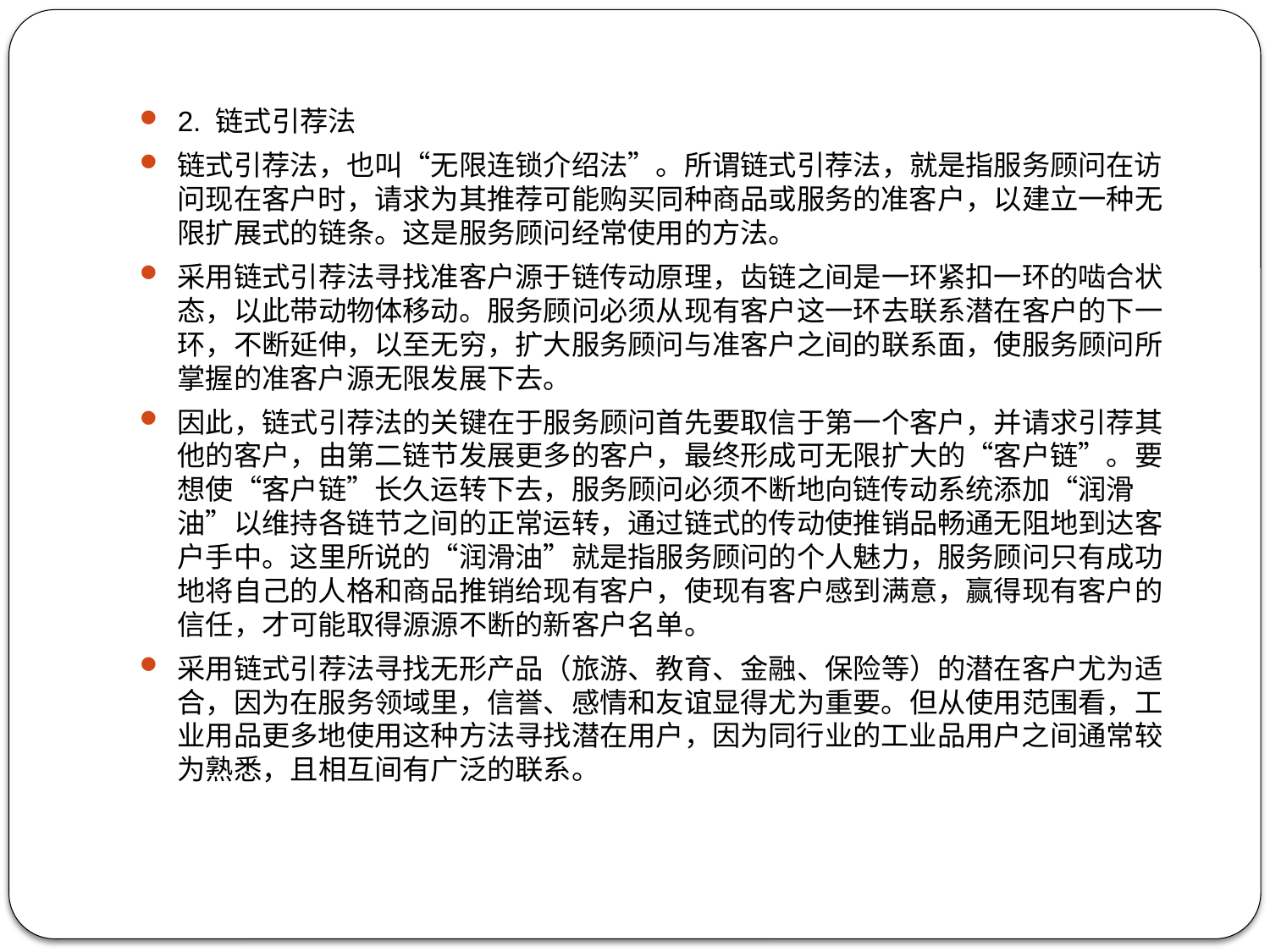

2. 链式引荐法
链式引荐法，也叫“无限连锁介绍法”。所谓链式引荐法，就是指服务顾问在访问现在客户时，请求为其推荐可能购买同种商品或服务的准客户，以建立一种无限扩展式的链条。这是服务顾问经常使用的方法。
采用链式引荐法寻找准客户源于链传动原理，齿链之间是一环紧扣一环的啮合状态，以此带动物体移动。服务顾问必须从现有客户这一环去联系潜在客户的下一环，不断延伸，以至无穷，扩大服务顾问与准客户之间的联系面，使服务顾问所掌握的准客户源无限发展下去。
因此，链式引荐法的关键在于服务顾问首先要取信于第一个客户，并请求引荐其他的客户，由第二链节发展更多的客户，最终形成可无限扩大的“客户链”。要想使“客户链”长久运转下去，服务顾问必须不断地向链传动系统添加“润滑油”以维持各链节之间的正常运转，通过链式的传动使推销品畅通无阻地到达客户手中。这里所说的“润滑油”就是指服务顾问的个人魅力，服务顾问只有成功地将自己的人格和商品推销给现有客户，使现有客户感到满意，赢得现有客户的信任，才可能取得源源不断的新客户名单。
采用链式引荐法寻找无形产品（旅游、教育、金融、保险等）的潜在客户尤为适合，因为在服务领域里，信誉、感情和友谊显得尤为重要。但从使用范围看，工业用品更多地使用这种方法寻找潜在用户，因为同行业的工业品用户之间通常较为熟悉，且相互间有广泛的联系。